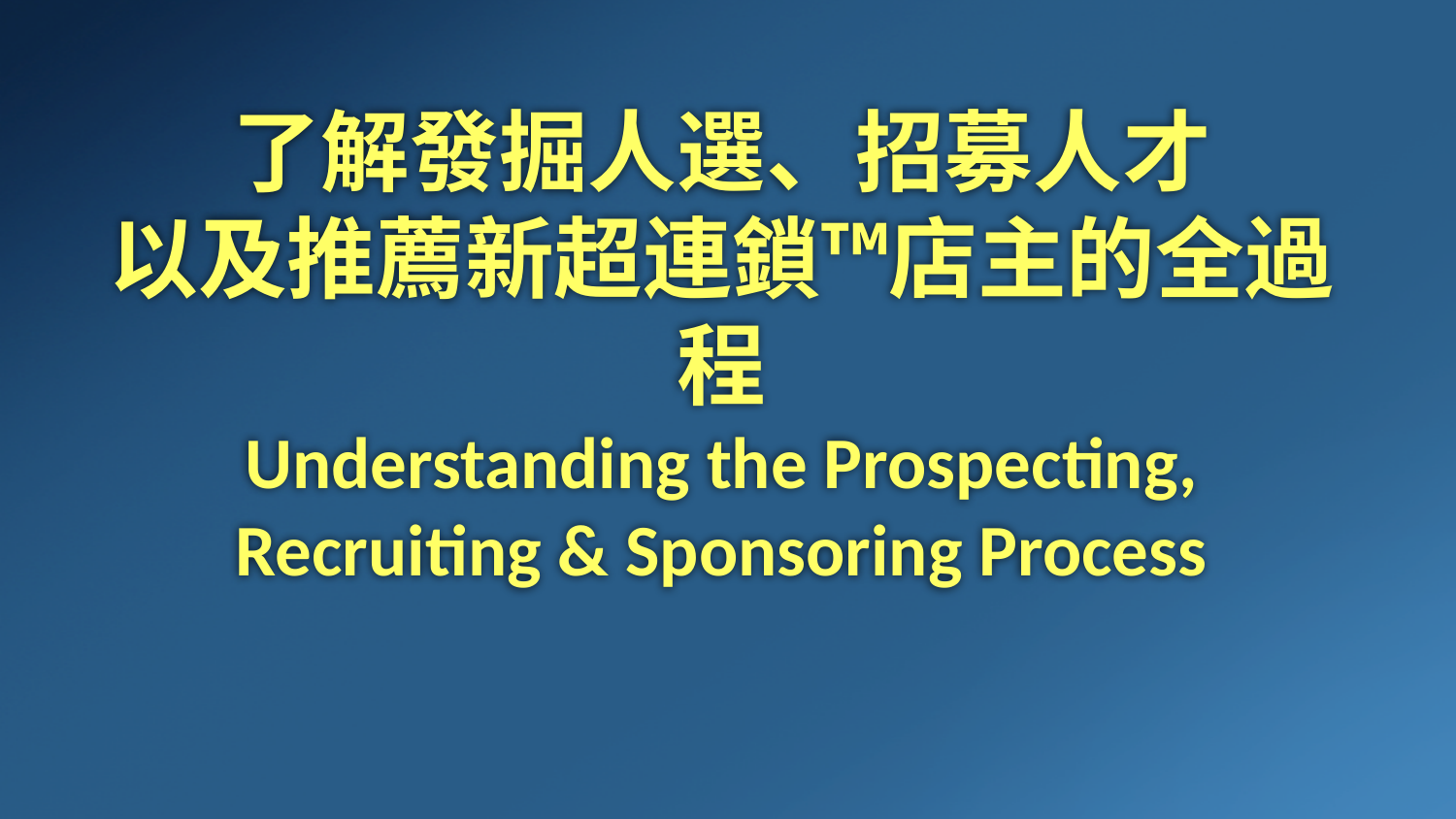

了解發掘人選、招募人才
以及推薦新超連鎖™店主的全過程
Understanding the Prospecting,
Recruiting & Sponsoring Process